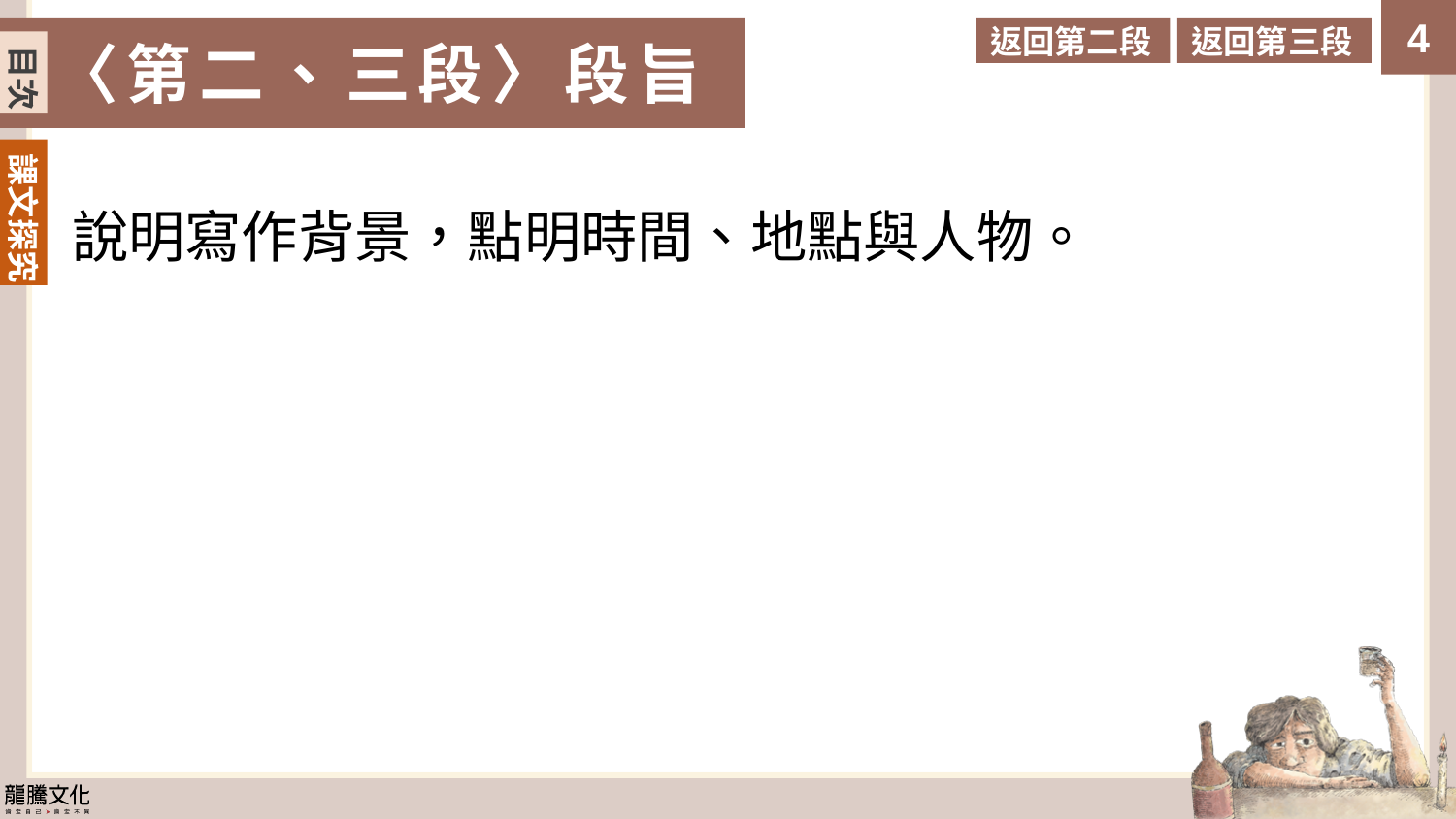

返回第二段
返回第三段
〈第二、三段〉段旨
目次
說明寫作背景，點明時間、地點與人物。